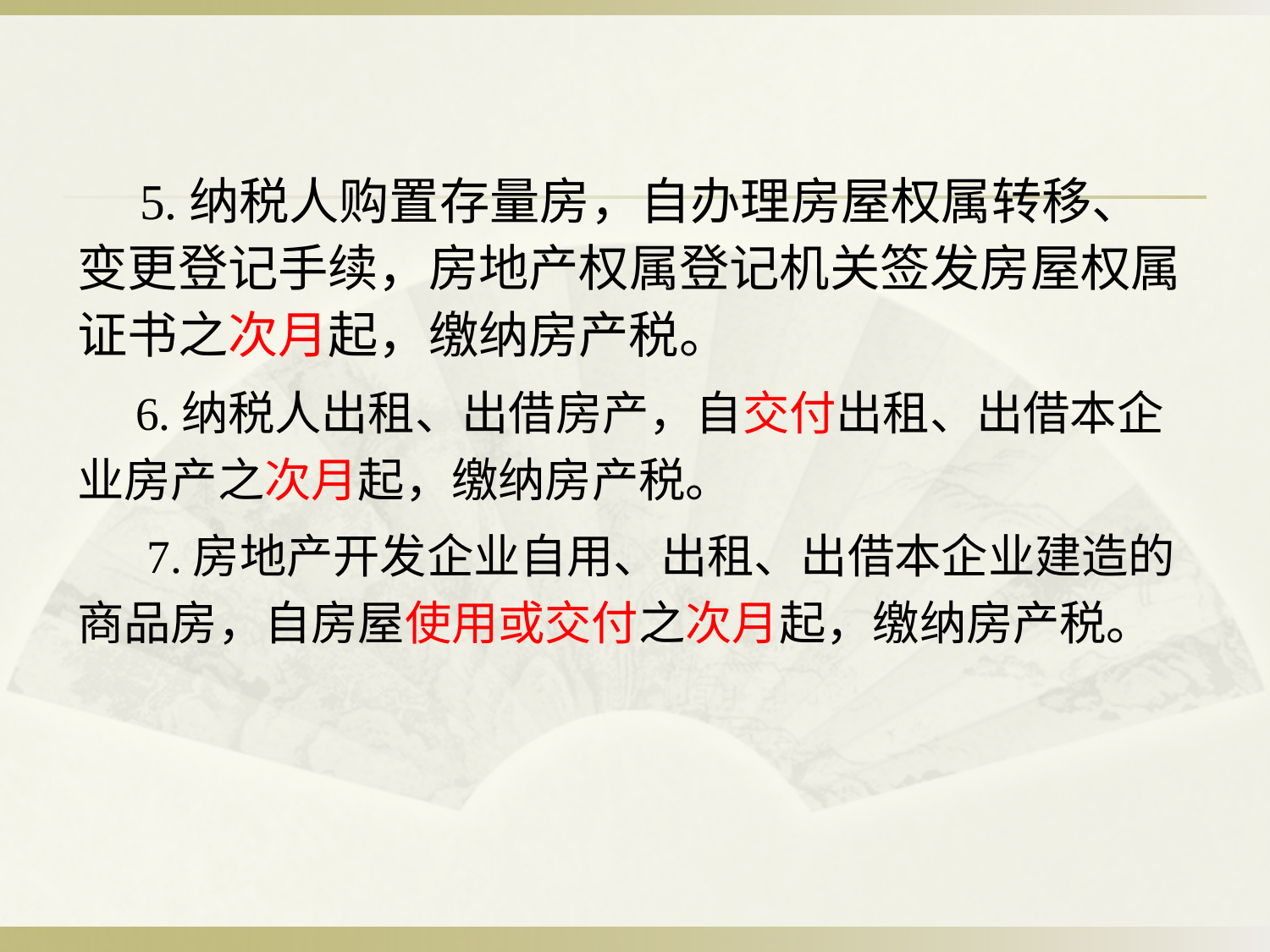

5.纳税人购置存量房，自办理房屋权属转移、变更登记手续，房地产权属登记机关签发房屋权属证书之次月起，缴纳房产税。
     6.纳税人出租、出借房产，自交付出租、出借本企业房产之次月起，缴纳房产税。
      7.房地产开发企业自用、出租、出借本企业建造的商品房，自房屋使用或交付之次月起，缴纳房产税。